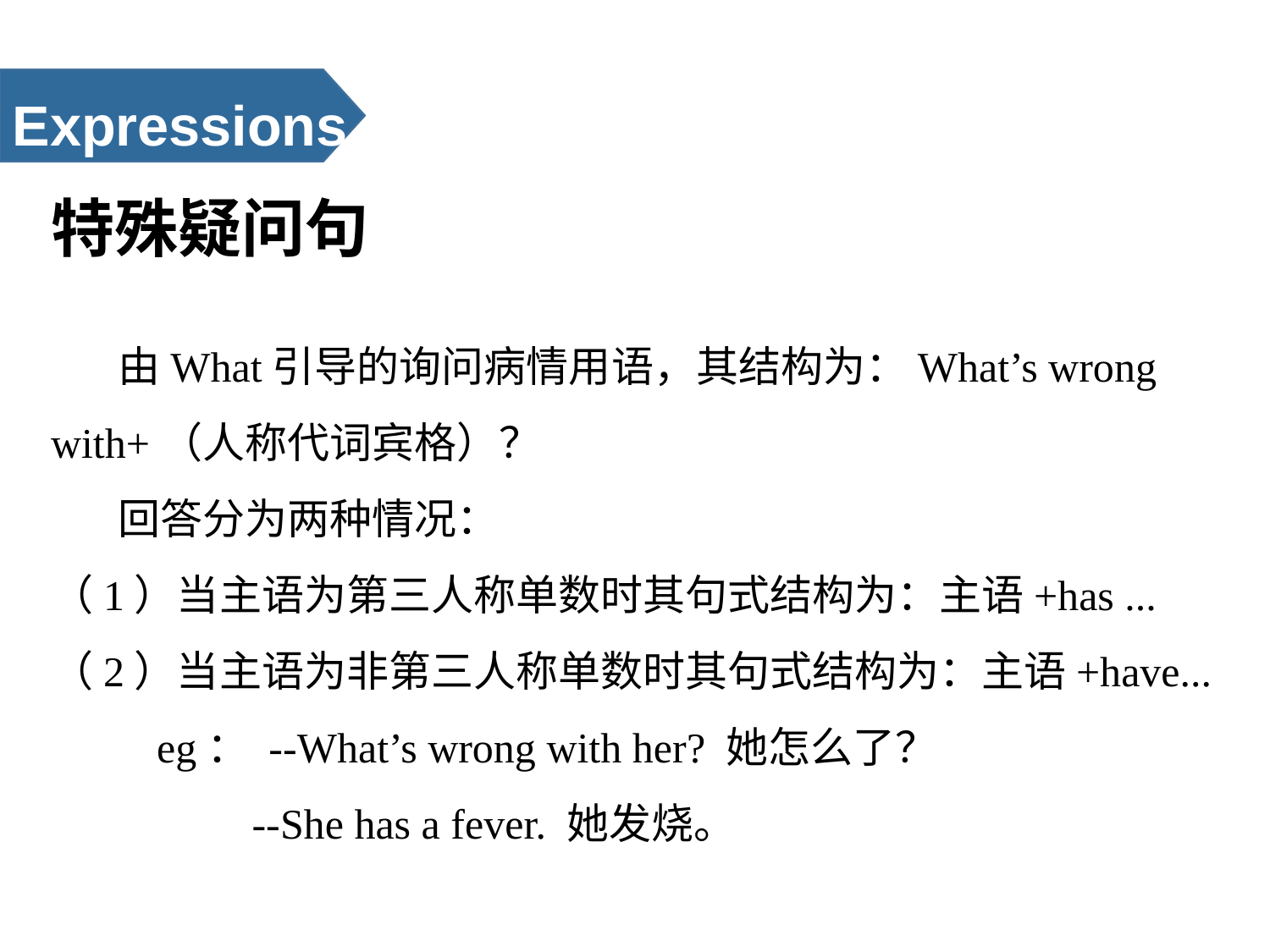

Expressions
特殊疑问句
      由What引导的询问病情用语，其结构为：What’s wrong with+（人称代词宾格）？
      回答分为两种情况：
（1）当主语为第三人称单数时其句式结构为：主语+has ...
（2）当主语为非第三人称单数时其句式结构为：主语+have...
          eg： --What’s wrong with her? 她怎么了？
                   --She has a fever. 她发烧。